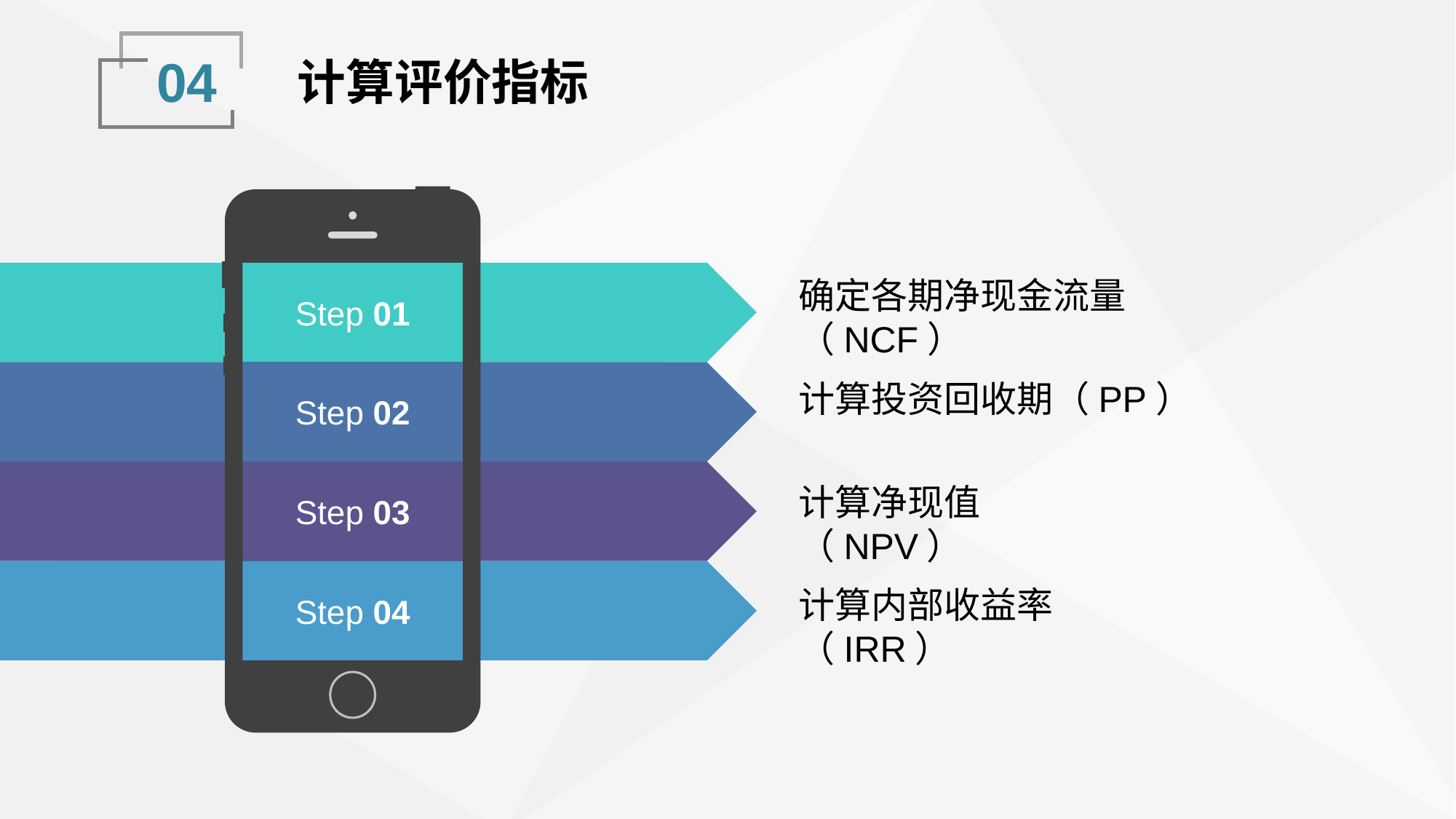

04
计算评价指标

Step 01
Step 02
Step 03
Step 04

确定各期净现金流量（NCF）
计算投资回收期（PP）
计算净现值（NPV）
计算内部收益率（IRR）